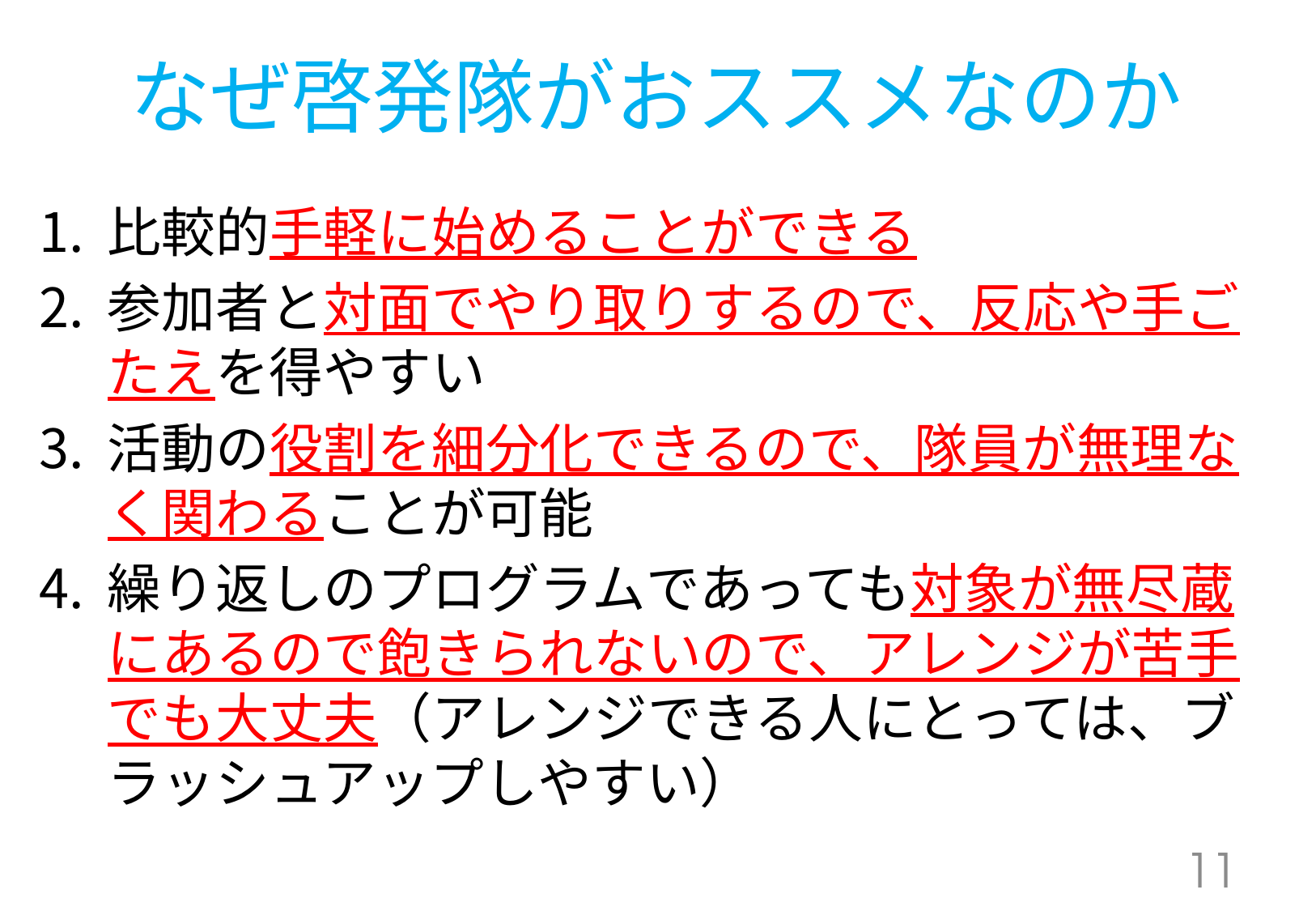

# なぜ啓発隊がおススメなのか
比較的手軽に始めることができる
参加者と対面でやり取りするので、反応や手ごたえを得やすい
活動の役割を細分化できるので、隊員が無理なく関わることが可能
繰り返しのプログラムであっても対象が無尽蔵にあるので飽きられないので、アレンジが苦手でも大丈夫（アレンジできる人にとっては、ブラッシュアップしやすい）
11